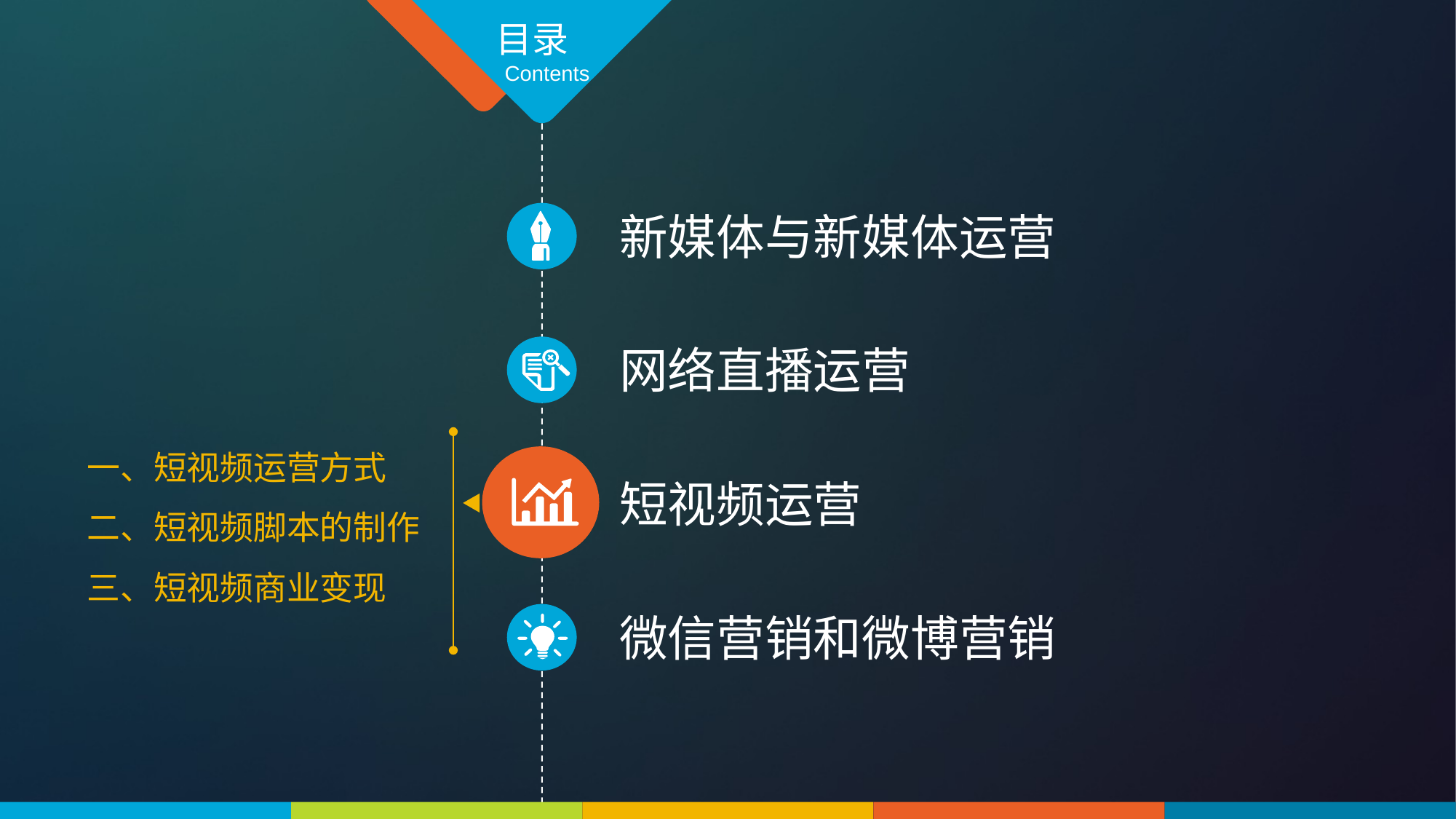

目录
Contents

新媒体与新媒体运营

网络直播运营

一、短视频运营方式
二、短视频脚本的制作
三、短视频商业变现

短视频运营

微信营销和微博营销